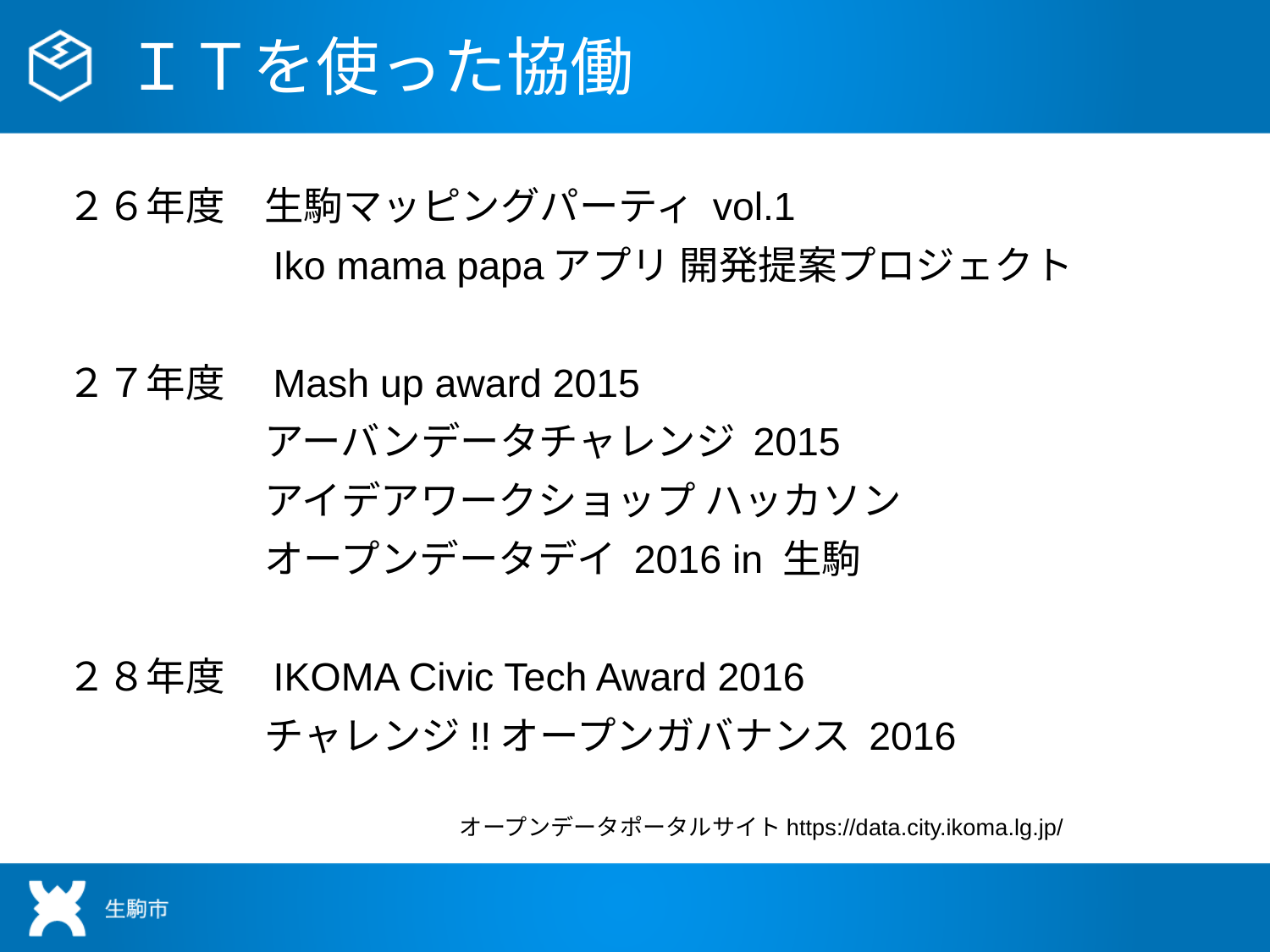

# ＩＴを使った協働
２６年度　生駒マッピングパーティ vol.1
　　　　　Iko mama papaアプリ 開発提案プロジェクト

２７年度　Mash up award 2015
　　　　　アーバンデータチャレンジ 2015
　　　　　アイデアワークショップ ハッカソン
　　　　　オープンデータデイ 2016 in 生駒

２８年度　IKOMA Civic Tech Award 2016
　　　　　チャレンジ!!オープンガバナンス 2016

　　　　　　　　　　　　　　　　　オープンデータポータルサイトhttps://data.city.ikoma.lg.jp/